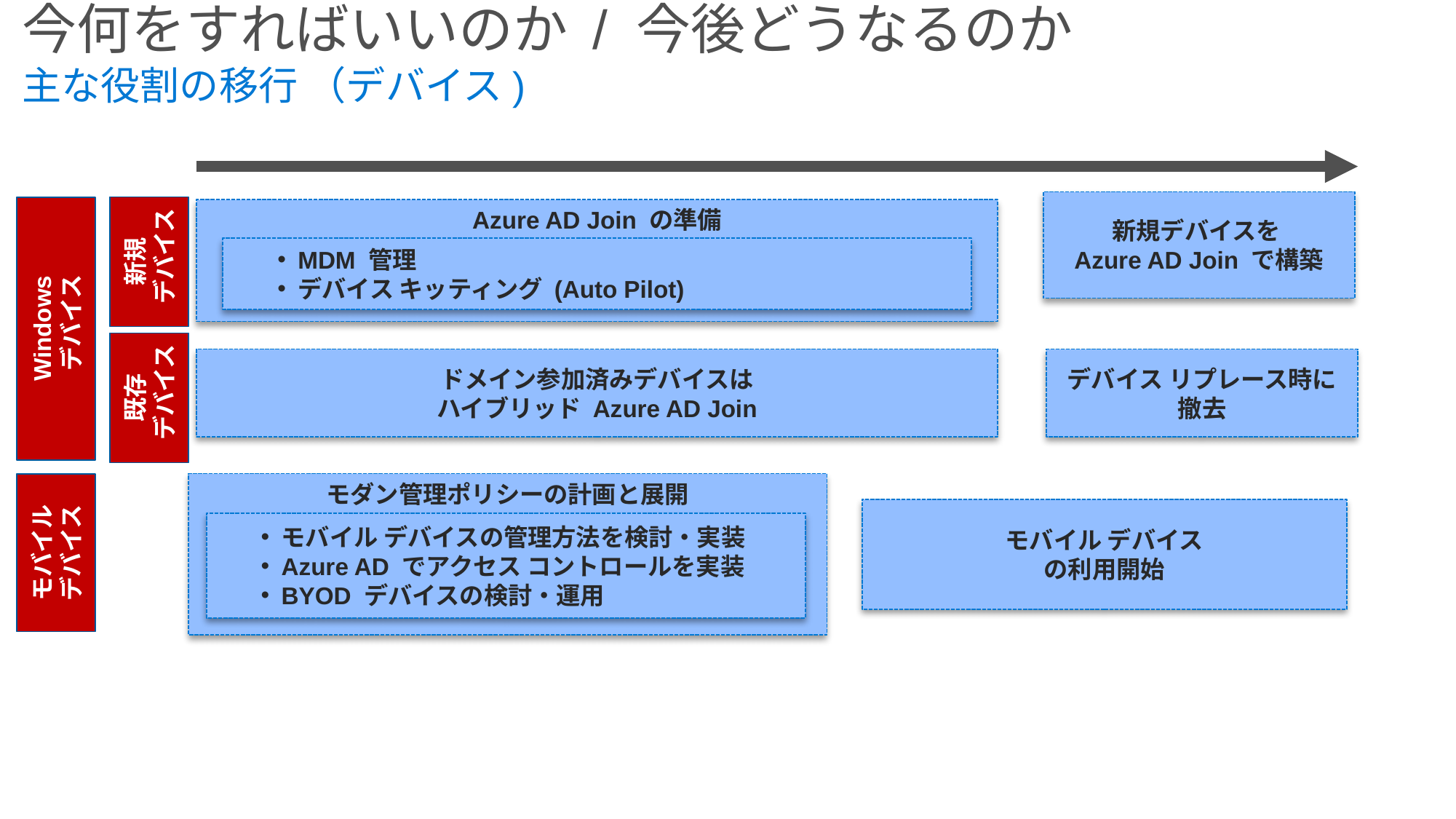

今何をすればいいのか / 今後どうなるのか
主な役割の移行 （デバイス)
新規デバイスを
Azure AD Join で構築
Azure AD Join の準備
新規
 デバイス
MDM 管理
デバイス キッティング (Auto Pilot)
Windows
 デバイス
ドメイン参加済みデバイスは
ハイブリッド Azure AD Join
デバイス リプレース時に
撤去
既存
 デバイス
モダン管理ポリシーの計画と展開
モバイル デバイス
の利用開始
モバイル デバイスの管理方法を検討・実装
Azure AD でアクセス コントロールを実装
BYOD デバイスの検討・運用
モバイル
デバイス